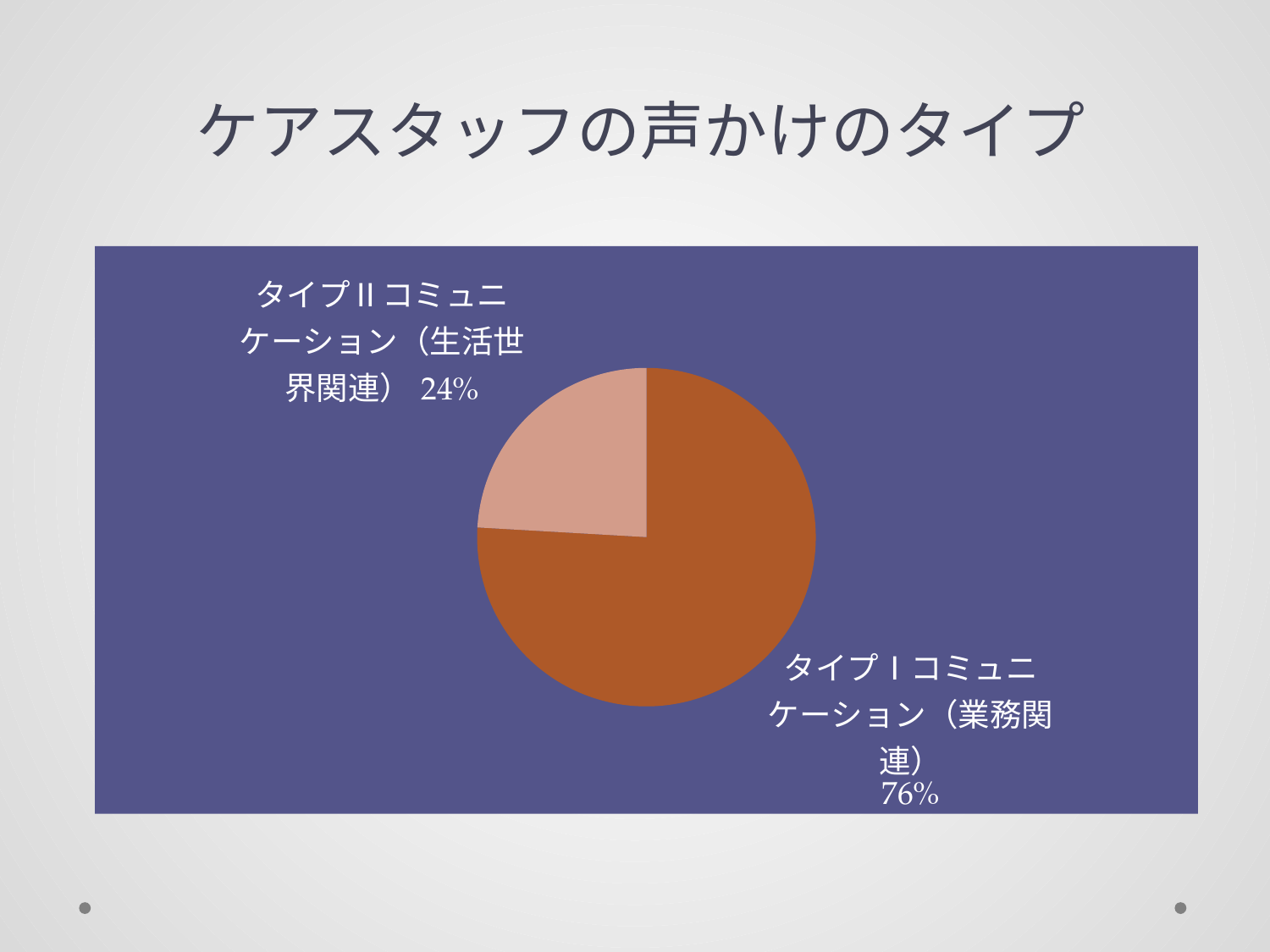

ケアスタッフの声かけのタイプ

### Chart

| Category |  |
|---|---|
| 日常生活遂行への声かけ | 101.8 |
| 生活活性化への声かけ | 32.300000000000004 |

### Chart

| Category |
|---|